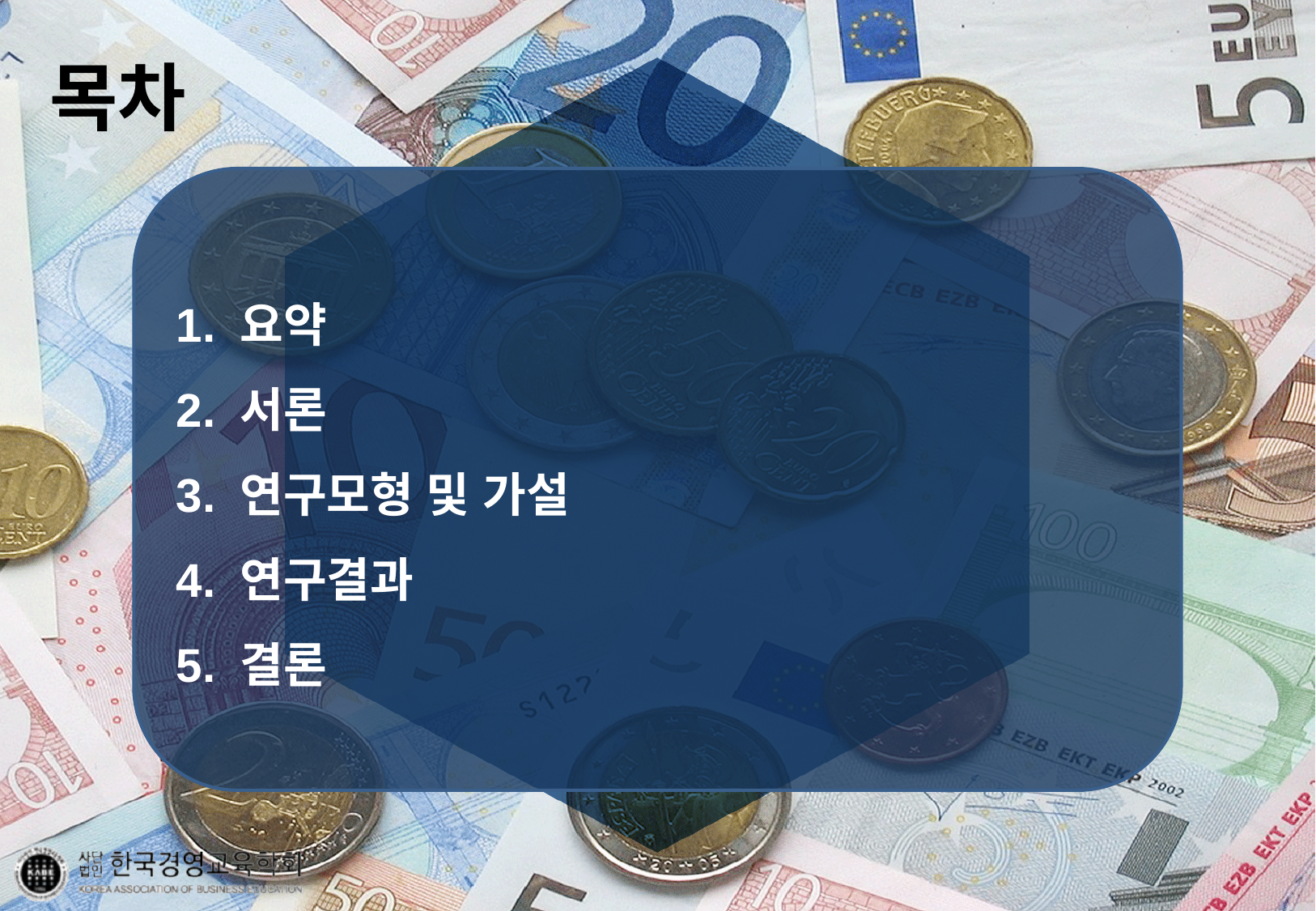

목차
1. 요약
2. 서론
3. 연구모형 및 가설
4. 연구결과
5. 결론